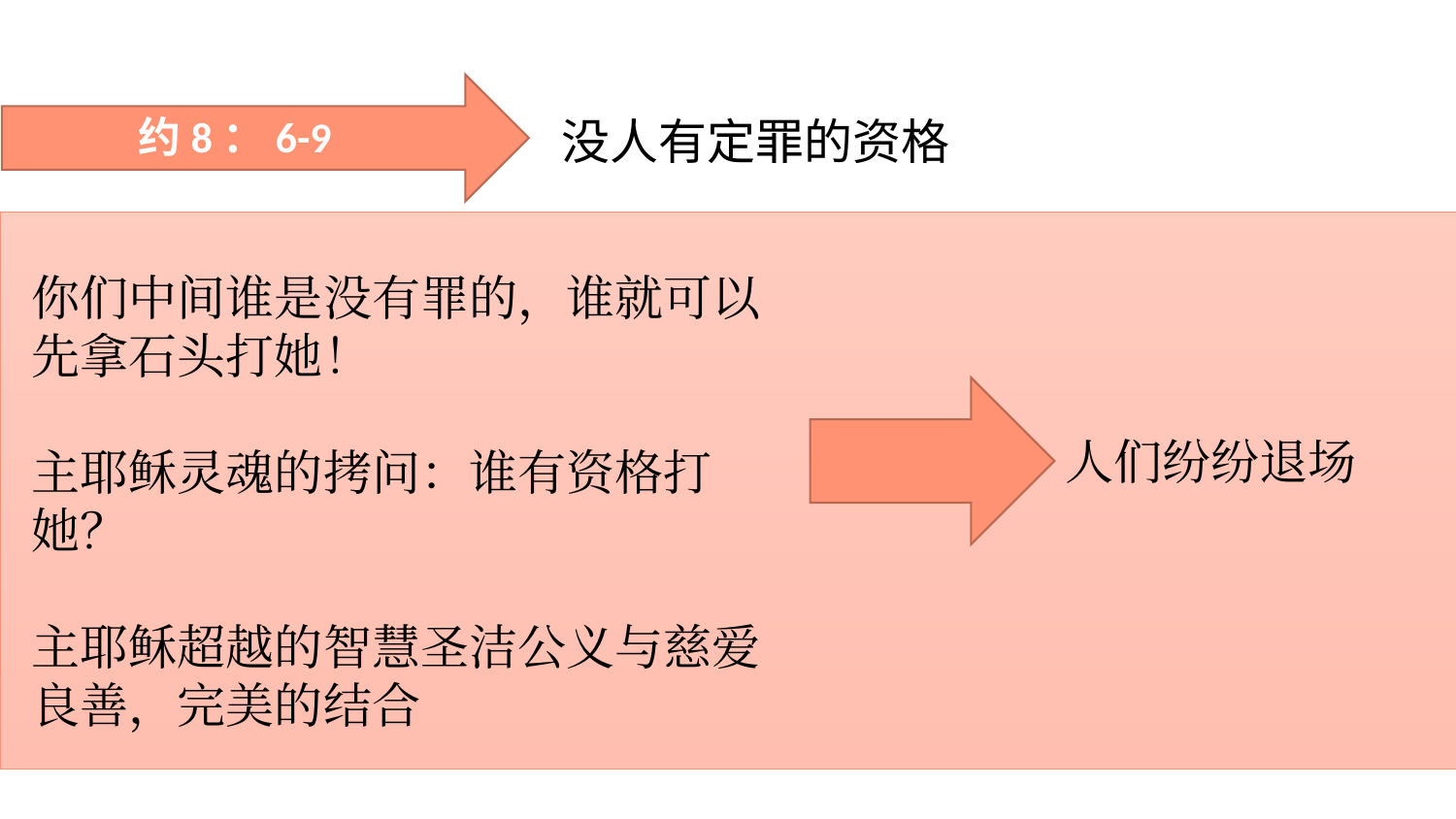

约8：6-9
没人有定罪的资格

你们中间谁是没有罪的，谁就可以先拿石头打她！

主耶稣灵魂的拷问：谁有资格打她？

主耶稣超越的智慧圣洁公义与慈爱良善，完美的结合

人们纷纷退场